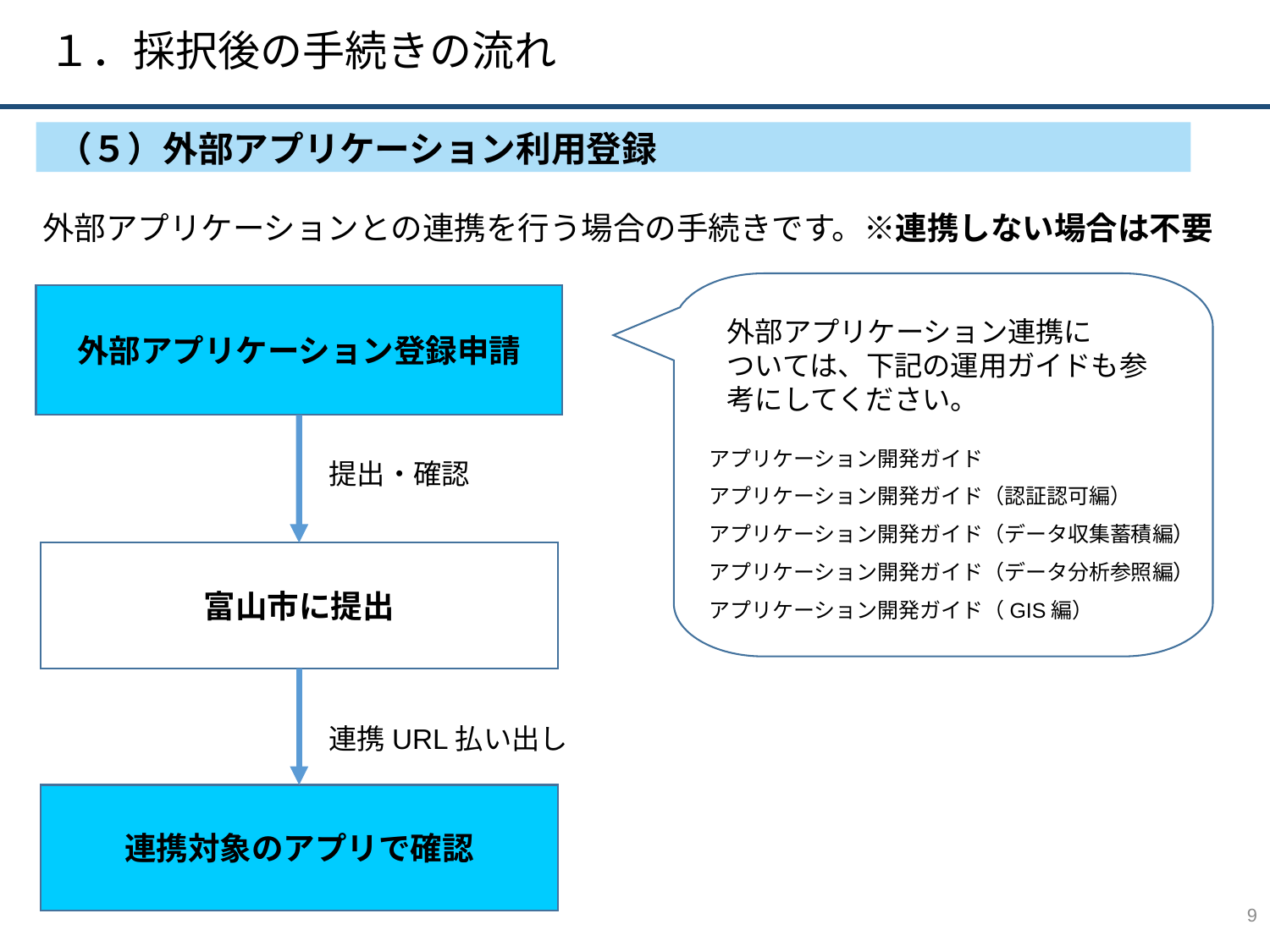

１．採択後の手続きの流れ
（５）外部アプリケーション利用登録

外部アプリケーションとの連携を行う場合の手続きです。※連携しない場合は不要

外部アプリケーション登録申請
外部アプリケーション連携に
ついては、下記の運用ガイドも参考にしてください。
アプリケーション開発ガイド
アプリケーション開発ガイド（認証認可編）
アプリケーション開発ガイド（データ収集蓄積編）
アプリケーション開発ガイド（データ分析参照編）
アプリケーション開発ガイド（GIS編）
提出・確認
富山市に提出
連携URL払い出し
連携対象のアプリで確認
9